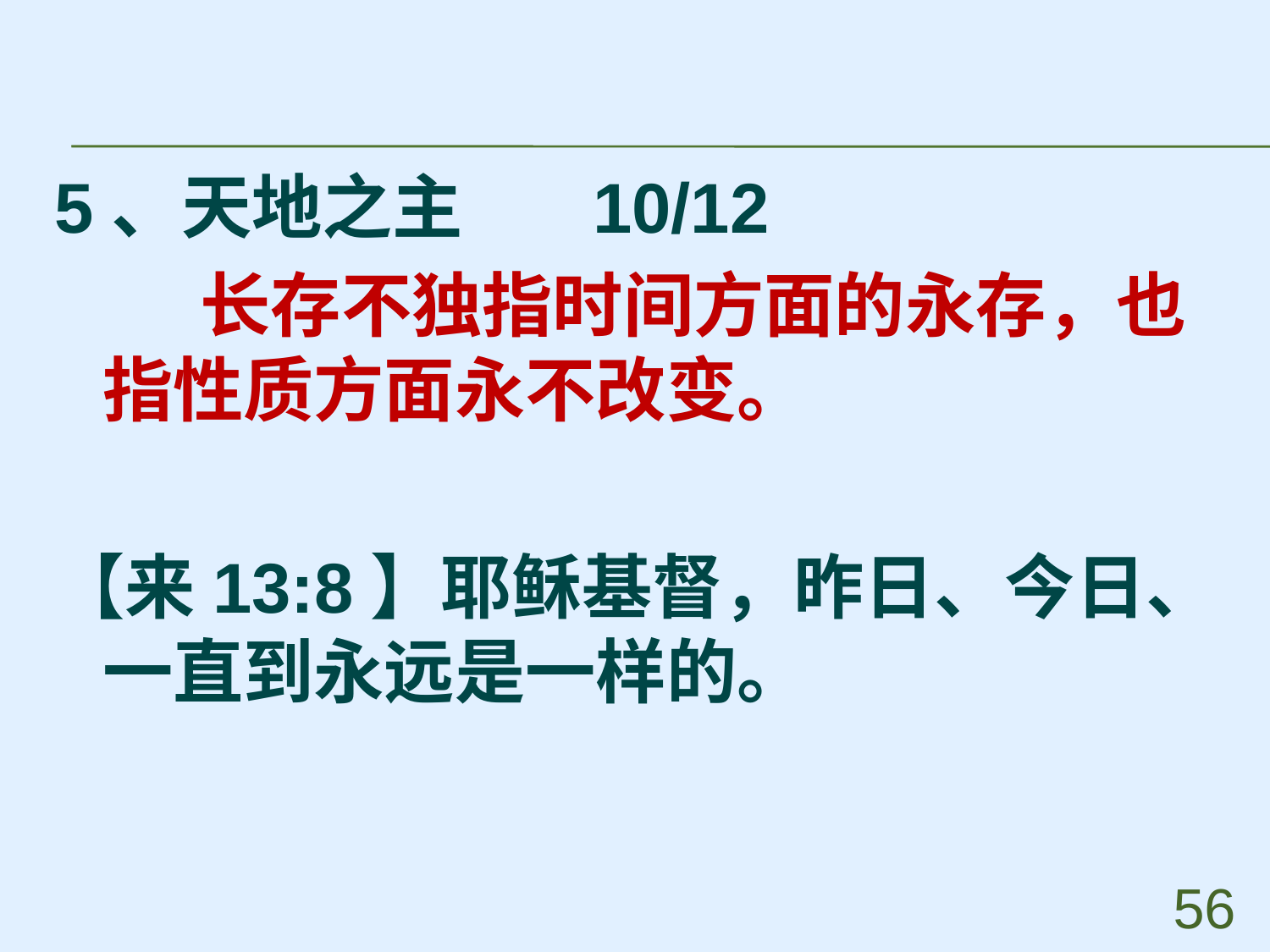

5、天地之主       10/12
        长存不独指时间方面的永存，也指性质方面永不改变。

【来13:8】耶稣基督，昨日、今日、一直到永远是一样的。

56